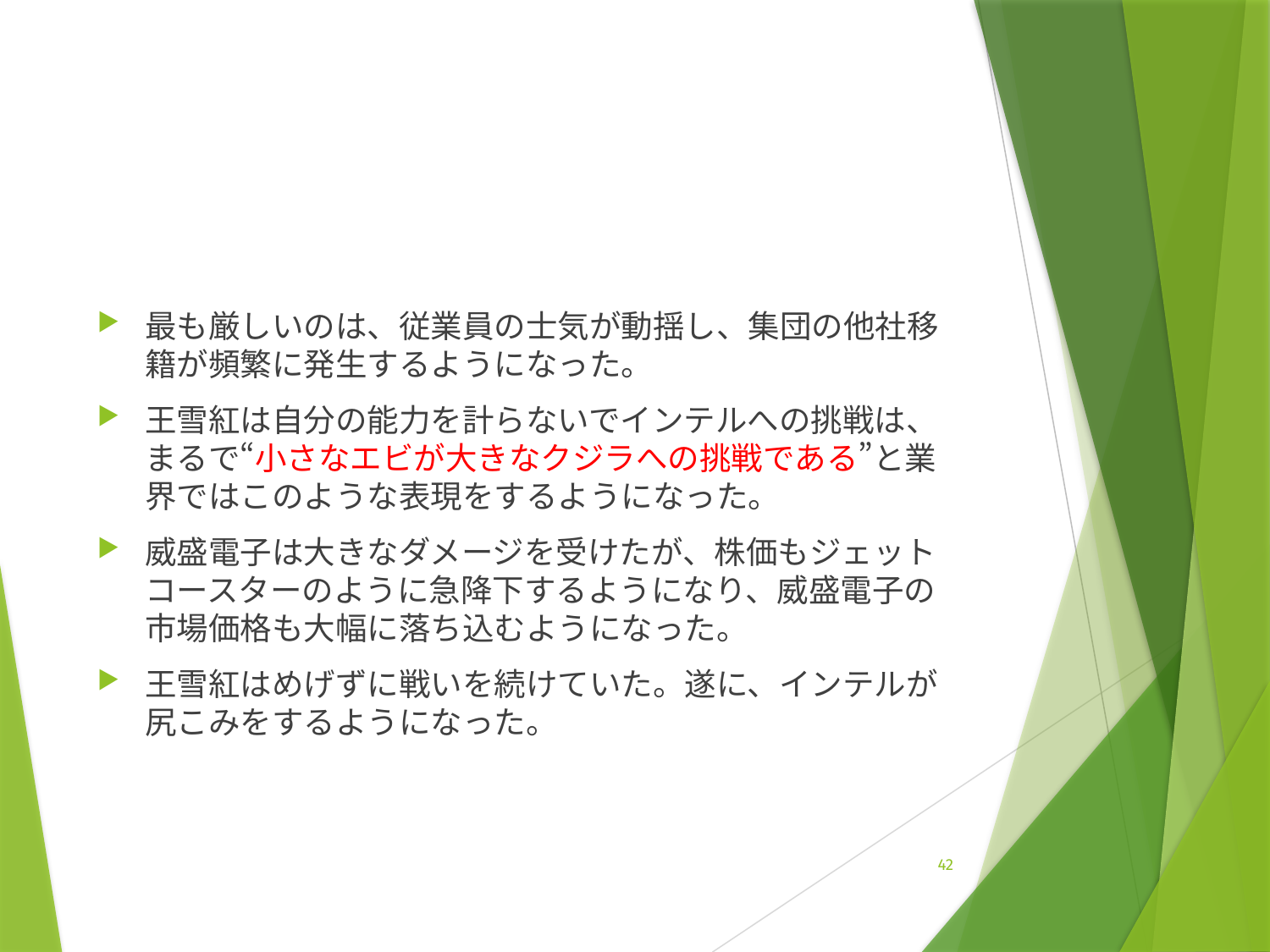

#
最も厳しいのは、従業員の士気が動揺し、集団の他社移籍が頻繁に発生するようになった。
王雪紅は自分の能力を計らないでインテルへの挑戦は、まるで“小さなエビが大きなクジラへの挑戦である”と業界ではこのような表現をするようになった。
威盛電子は大きなダメージを受けたが、株価もジェットコースターのように急降下するようになり、威盛電子の市場価格も大幅に落ち込むようになった。
王雪紅はめげずに戦いを続けていた。遂に、インテルが尻こみをするようになった。

42